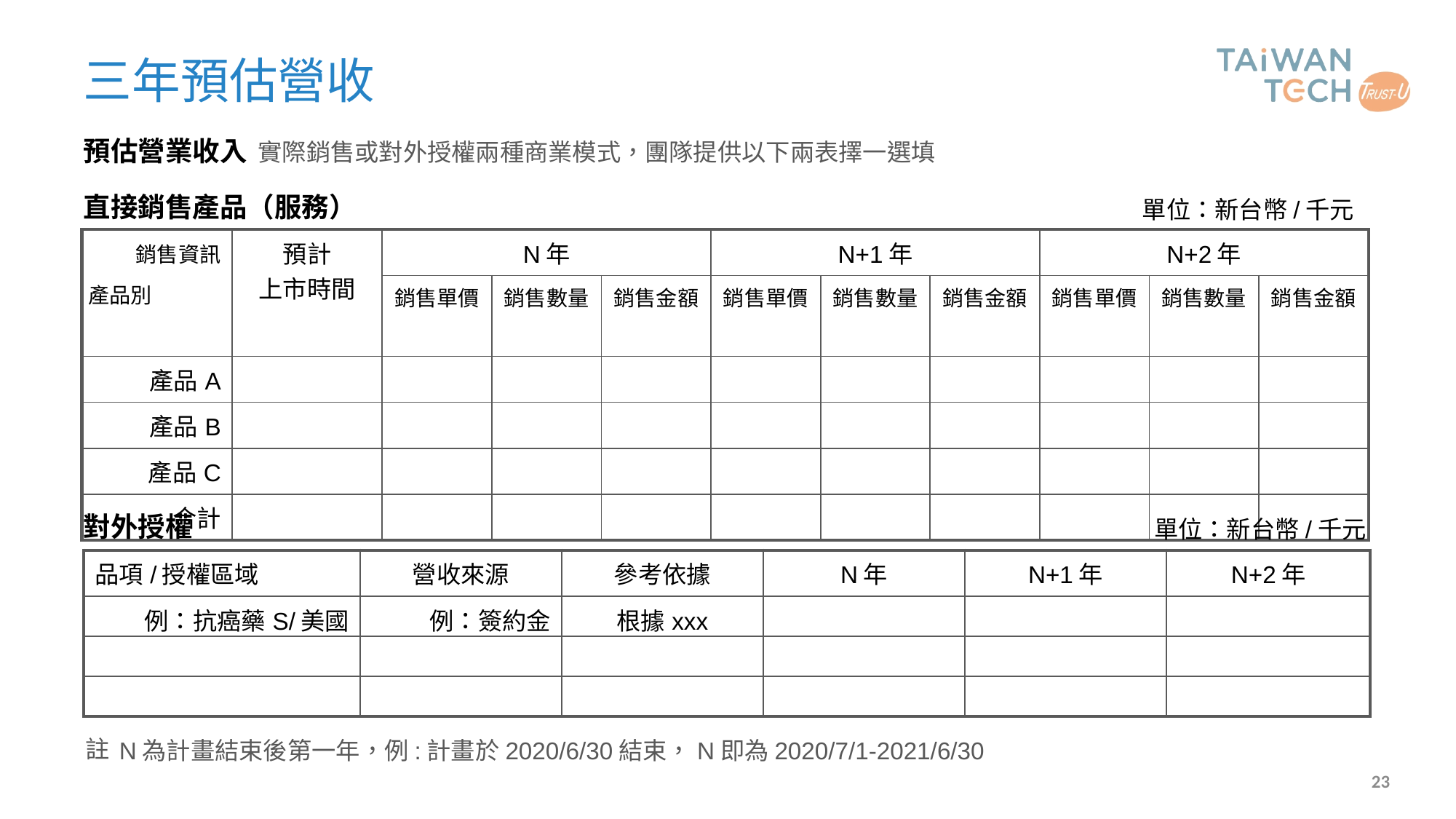

三年預估營收
預估營業收入  實際銷售或對外授權兩種商業模式，團隊提供以下兩表擇一選填
直接銷售產品（服務）
單位：新台幣/千元
|  | 預計 上市時間 | N年 |  |  | N+1年 |  |  | N+2年 |  |  |
| --- | --- | --- | --- | --- | --- | --- | --- | --- | --- | --- |
|  |  | 銷售單價 | 銷售數量 | 銷售金額 | 銷售單價 | 銷售數量 | 銷售金額 | 銷售單價 | 銷售數量 | 銷售金額 |
| 產品A |  |  |  |  |  |  |  |  |  |  |
| 產品B |  |  |  |  |  |  |  |  |  |  |
| 產品C |  |  |  |  |  |  |  |  |  |  |
| 合計 |  |  |  |  |  |  |  |  |  |  |
銷售資訊
產品別
對外授權
單位：新台幣/千元
| 品項/授權區域 | 營收來源 | 參考依據 | N年 | N+1年 | N+2年 |
| --- | --- | --- | --- | --- | --- |
| 例：抗癌藥S/美國 | 例：簽約金 | 根據xxx |  |  |  |
|  |  |  |  |  |  |
|  |  |  |  |  |  |
N為計畫結束後第一年，例:計畫於2020/6/30結束，N即為2020/7/1-2021/6/30
23